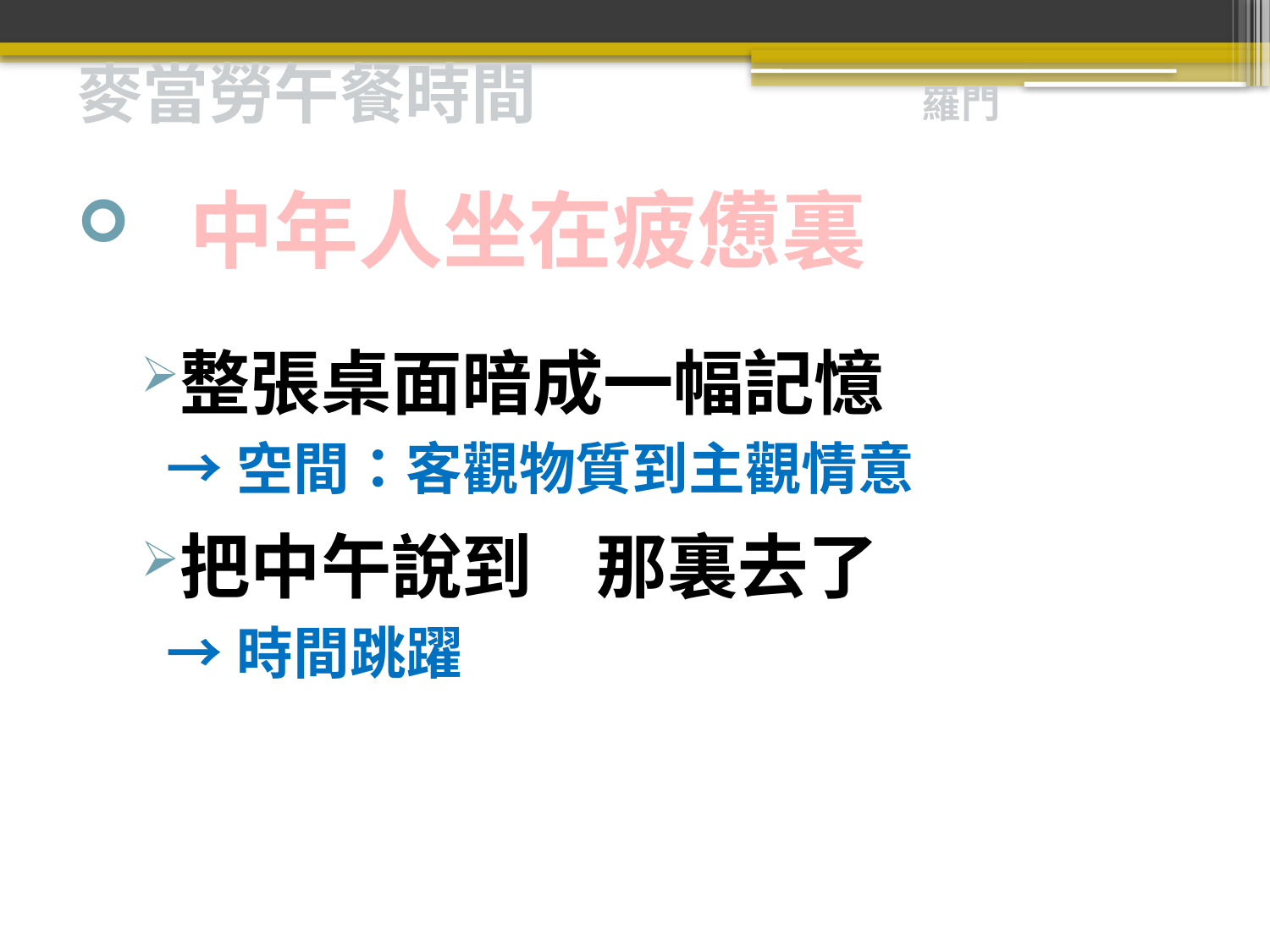

麥當勞午餐時間                          羅門
  中年人坐在疲憊裏

整張桌面暗成一幅記憶
  →空間：客觀物質到主觀情意
把中午說到    那裏去了
  →時間跳躍